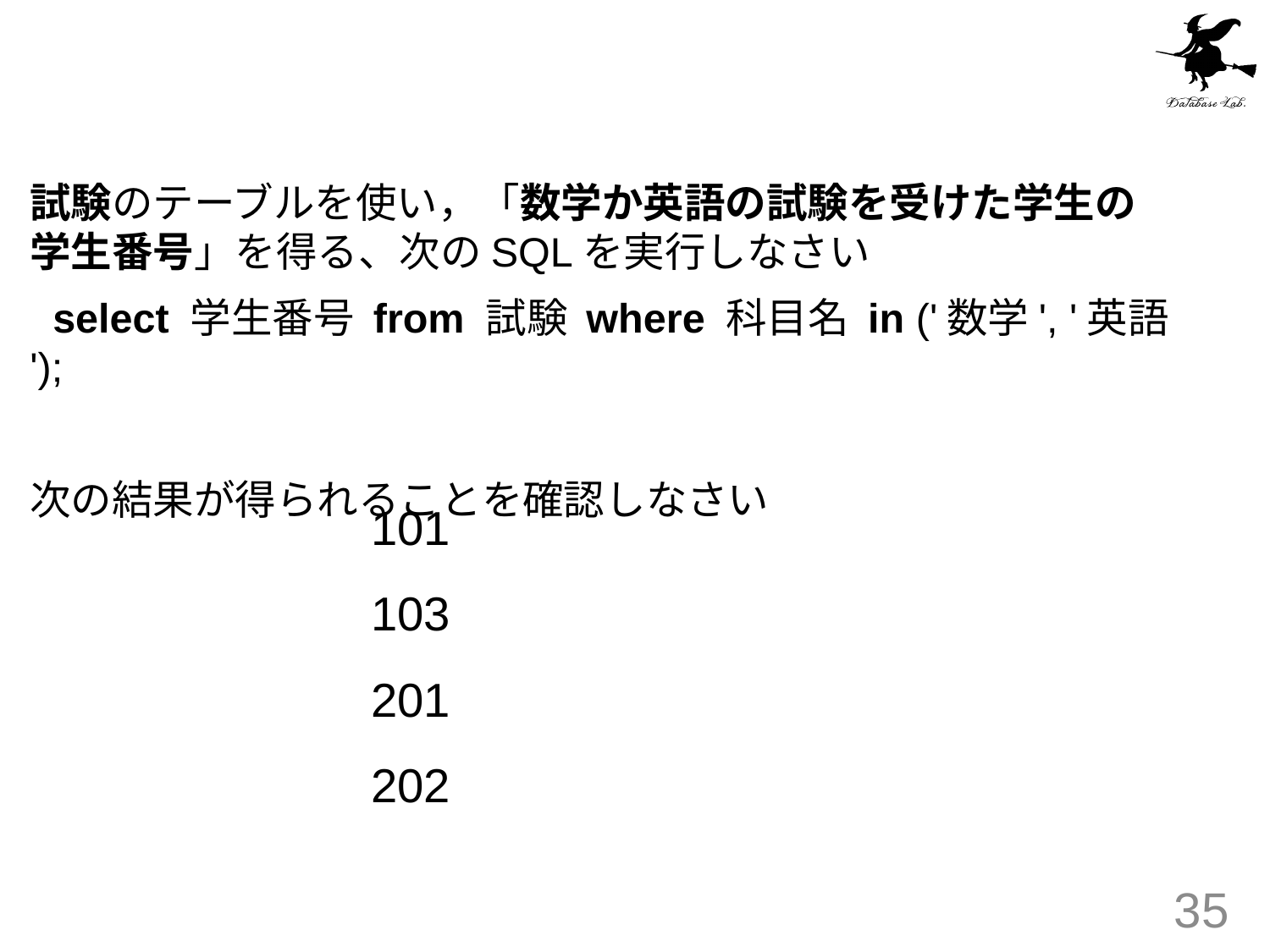

試験のテーブルを使い，「数学か英語の試験を受けた学生の学生番号」を得る、次のSQLを実行しなさい
  select 学生番号 from 試験 where 科目名 in ('数学', '英語');

次の結果が得られることを確認しなさい

101
103
201
202
35